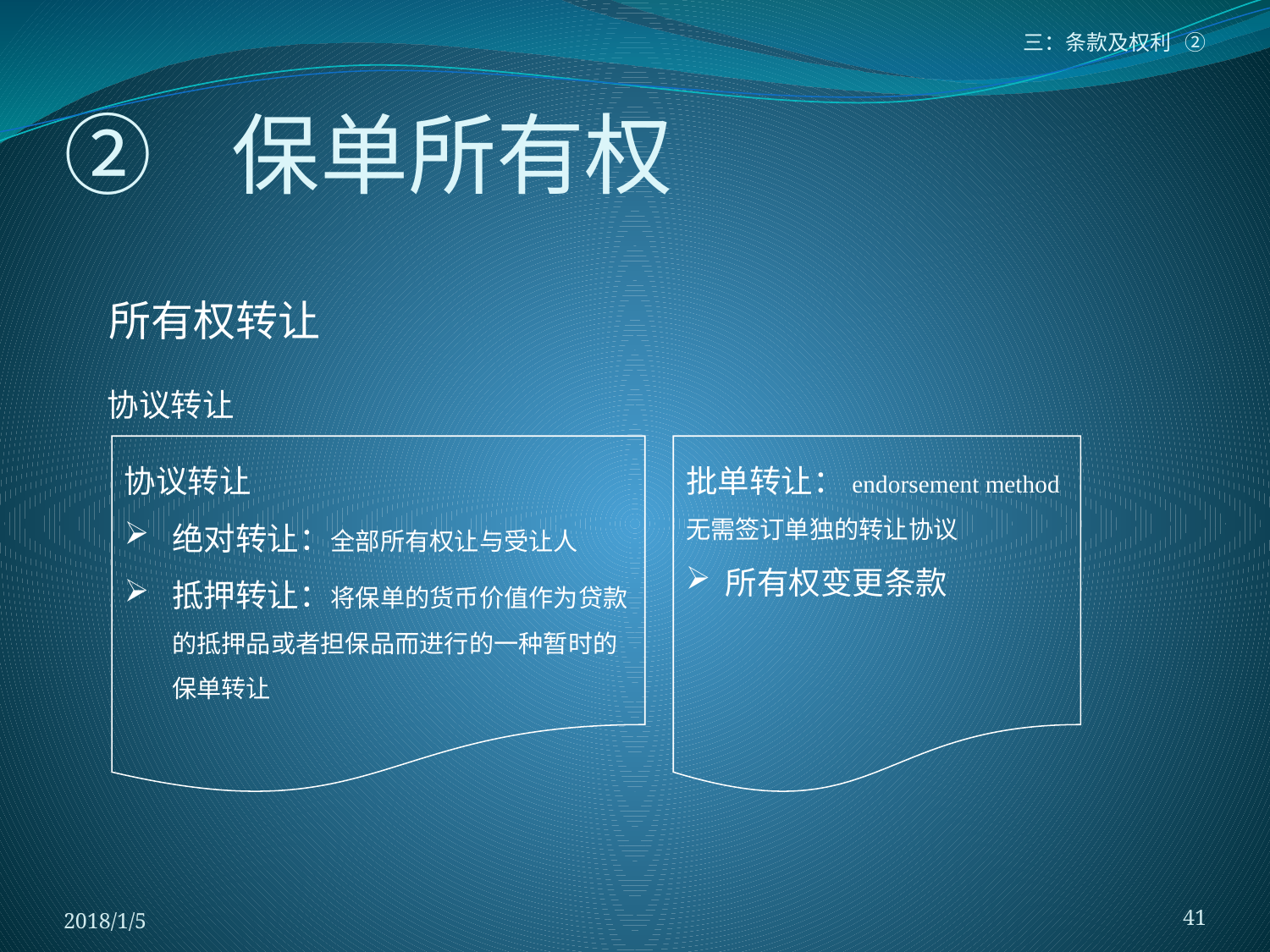

三：条款及权利   ②
# ②   保单所有权
所有权转让
协议转让
批单转让：endorsement method 无需签订单独的转让协议
所有权变更条款
协议转让
绝对转让：全部所有权让与受让人
抵押转让：将保单的货币价值作为贷款的抵押品或者担保品而进行的一种暂时的保单转让
2018/1/5
41